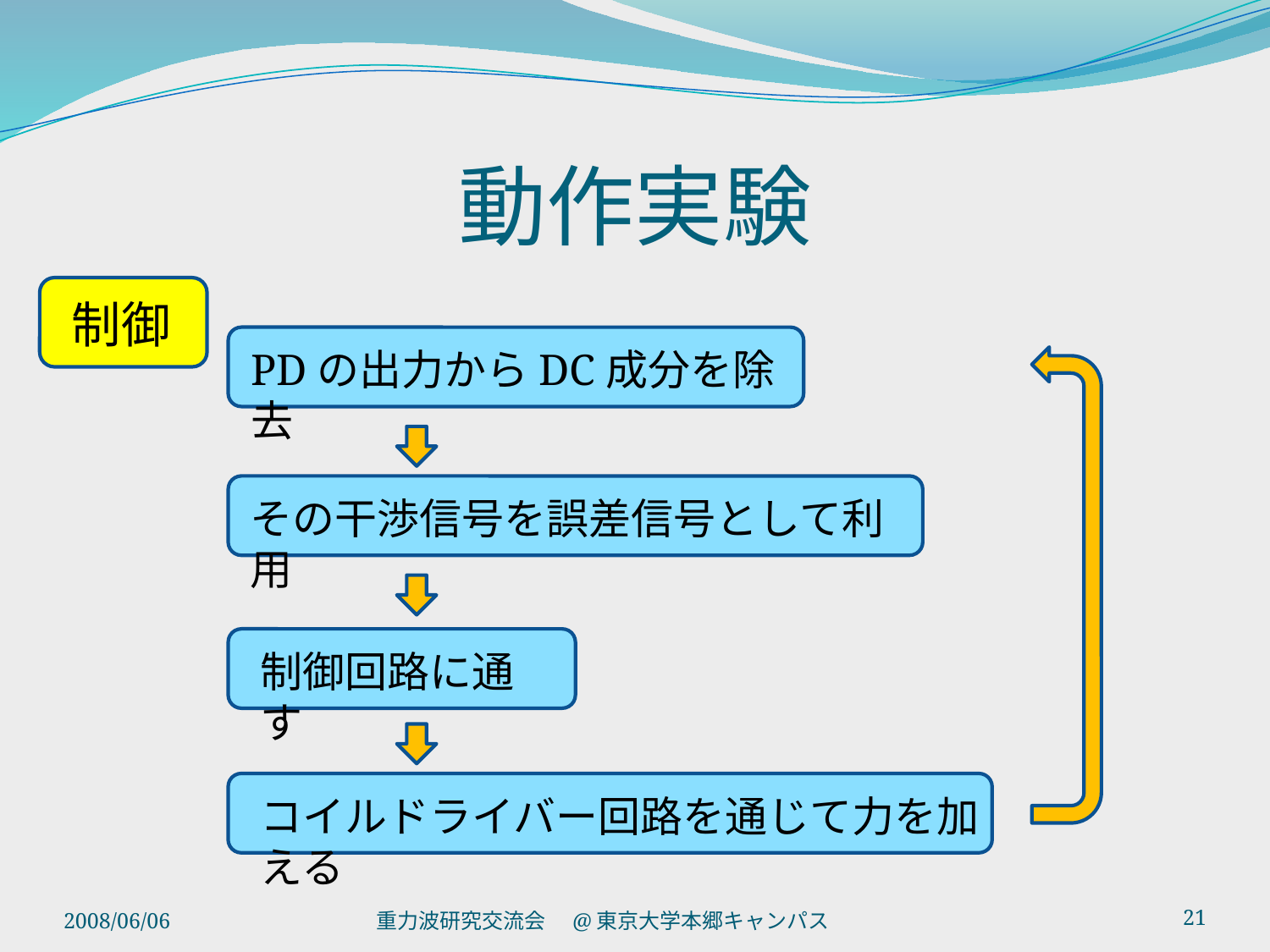

# 動作実験

制御

PDの出力からDC成分を除去

その干渉信号を誤差信号として利用

制御回路に通す

コイルドライバー回路を通じて力を加える
2008/06/06
重力波研究交流会　@東京大学本郷キャンパス
21